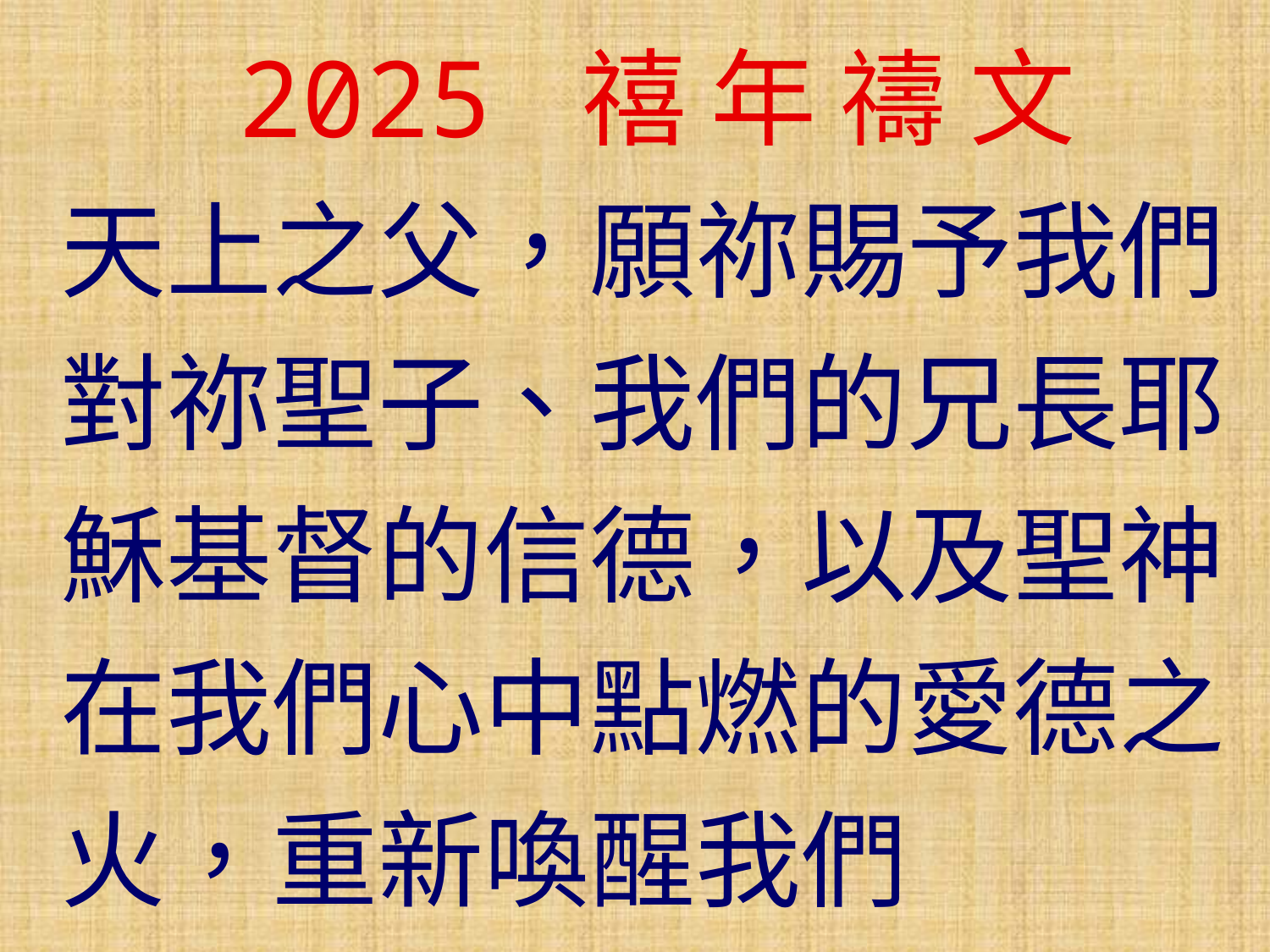

2025 禧 年 禱 文
天上之父，願祢賜予我們對祢聖子、我們的兄長耶穌基督的信德，以及聖神在我們心中點燃的愛德之火，重新喚醒我們